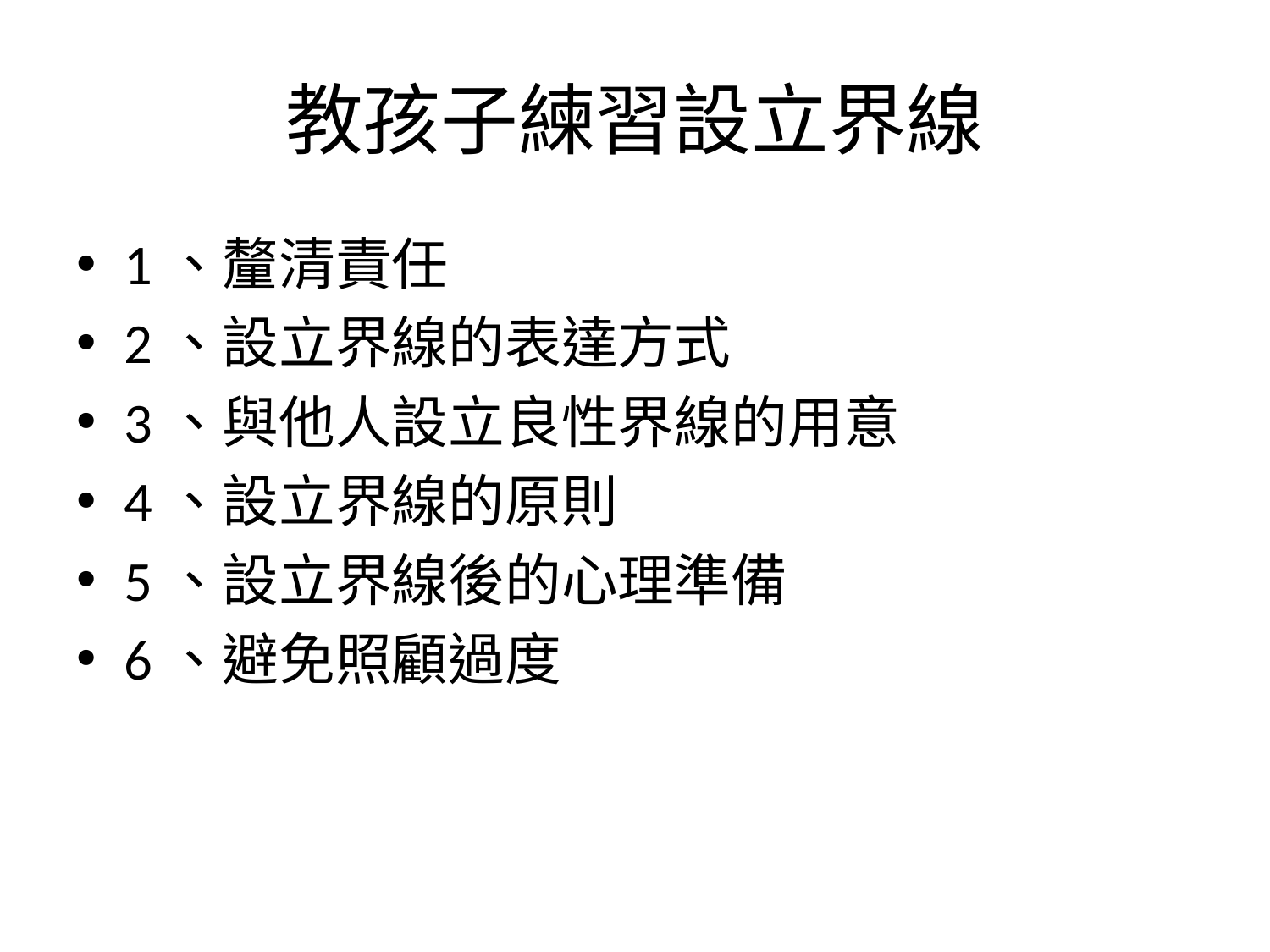

# 教孩子練習設立界線
1、釐清責任
2、設立界線的表達方式
3、與他人設立良性界線的用意
4、設立界線的原則
5、設立界線後的心理準備
6、避免照顧過度